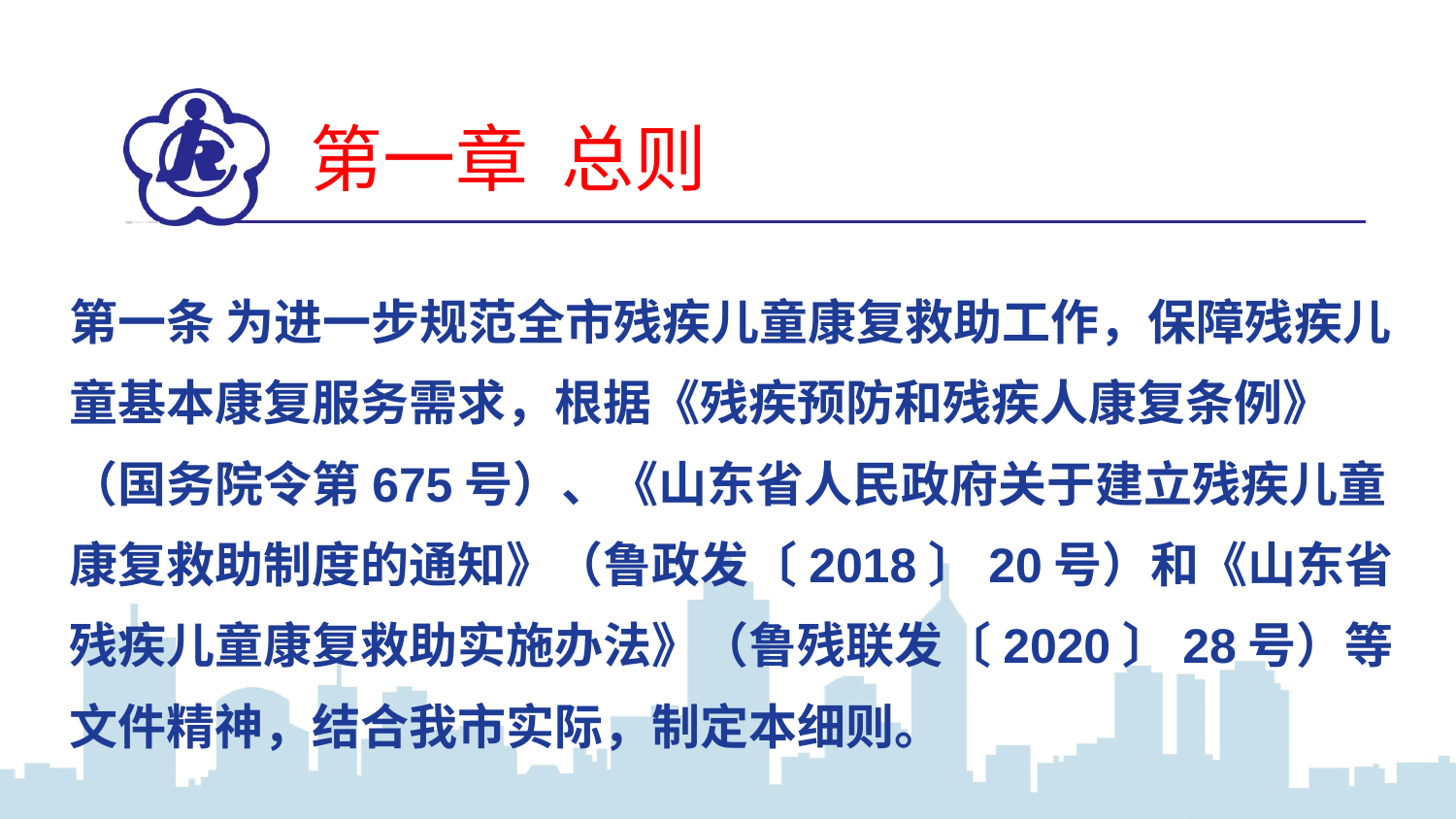

第一章  总则
第一条 为进一步规范全市残疾儿童康复救助工作，保障残疾儿童基本康复服务需求，根据《残疾预防和残疾人康复条例》（国务院令第675号）、《山东省人民政府关于建立残疾儿童康复救助制度的通知》（鲁政发〔2018〕20号）和《山东省残疾儿童康复救助实施办法》（鲁残联发〔2020〕28号）等文件精神，结合我市实际，制定本细则。